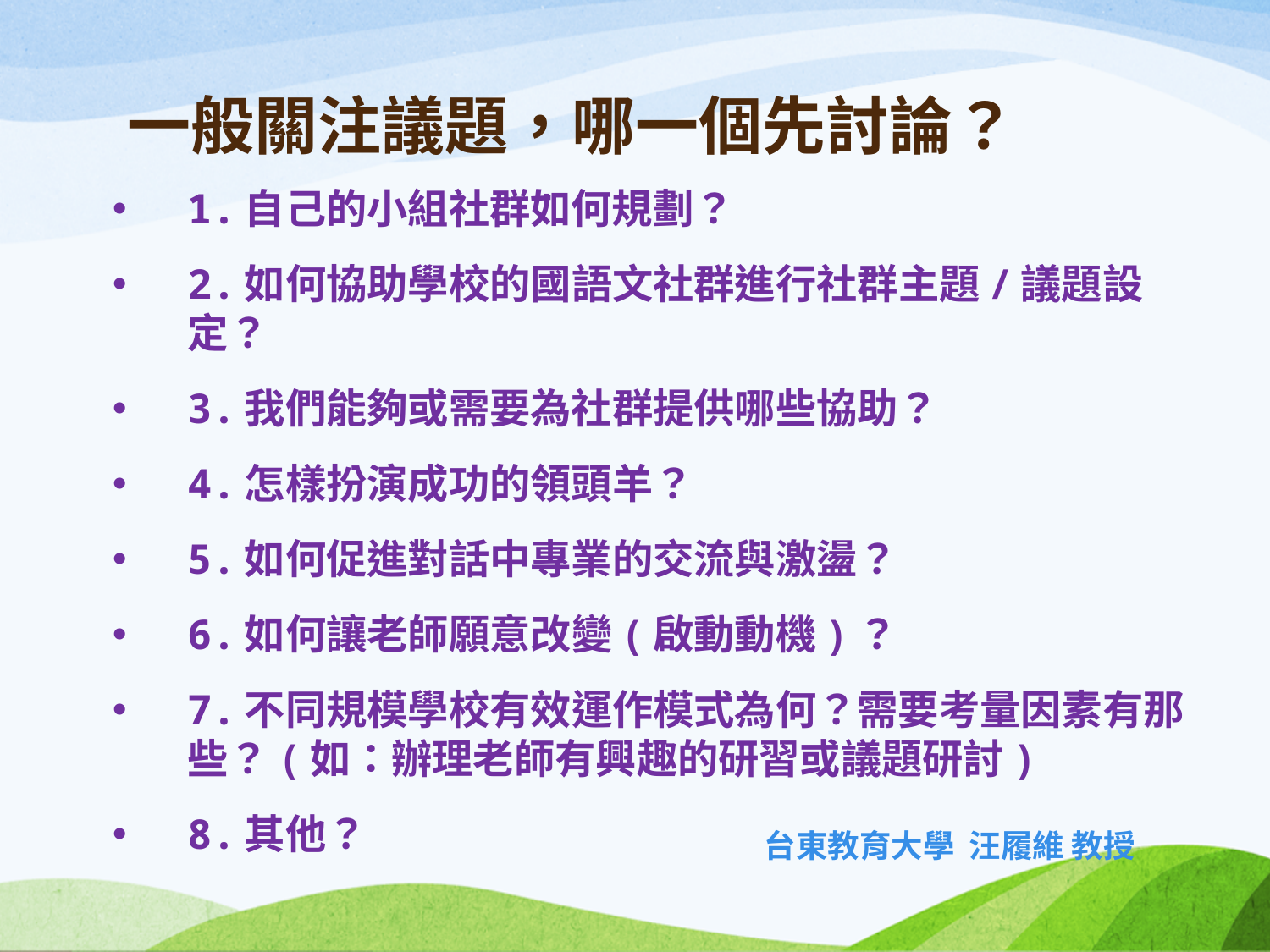

# 一般關注議題，哪一個先討論？
1.自己的小組社群如何規劃？
2.如何協助學校的國語文社群進行社群主題/議題設定？
3.我們能夠或需要為社群提供哪些協助？
4.怎樣扮演成功的領頭羊？
5.如何促進對話中專業的交流與激盪？
6.如何讓老師願意改變(啟動動機)？
7.不同規模學校有效運作模式為何？需要考量因素有那些？(如：辦理老師有興趣的研習或議題研討)
8.其他？

台東教育大學  汪履維 教授